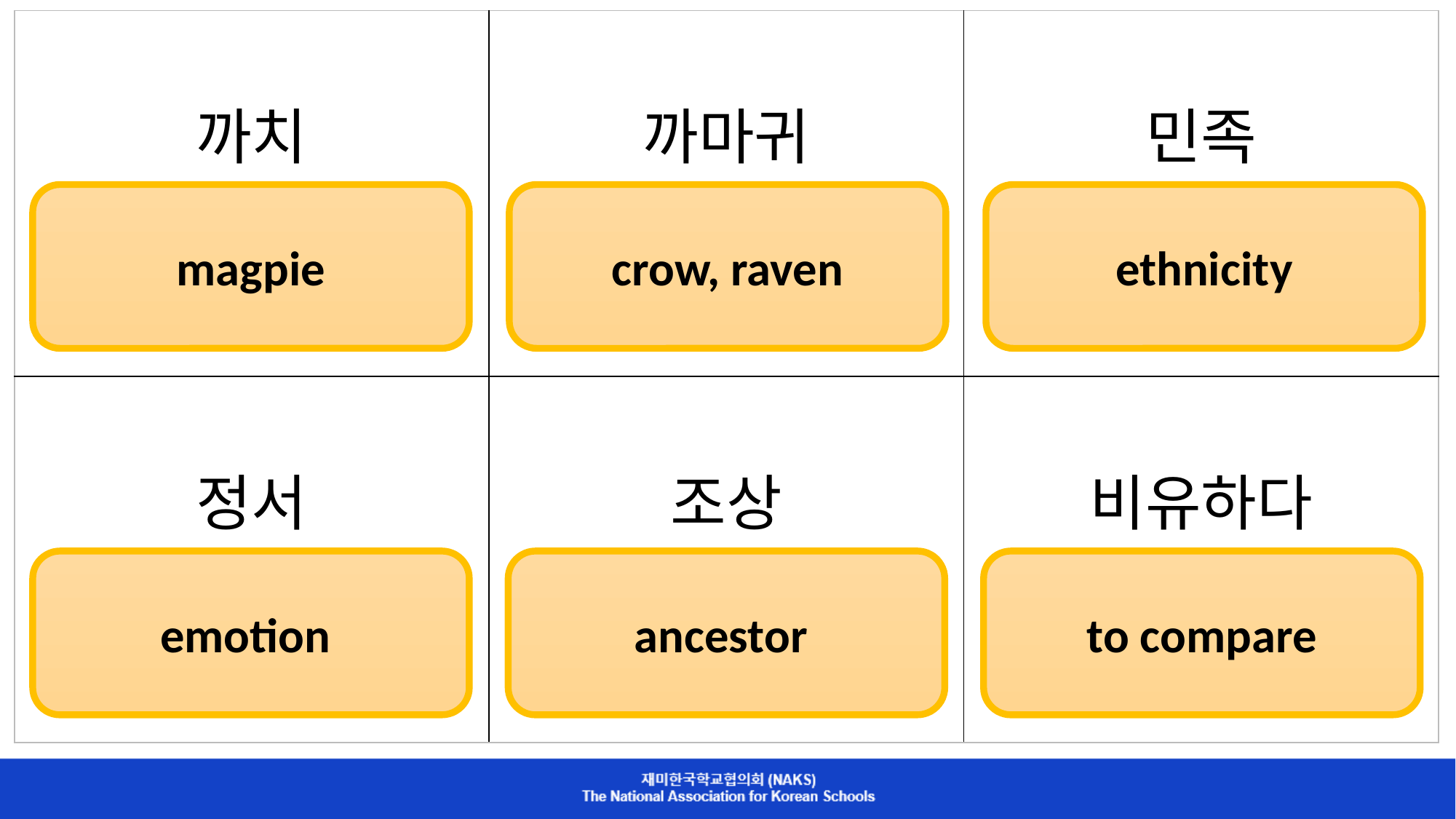

| 까치 | 까마귀 | 민족 |
| --- | --- | --- |
| 정서 | 조상 | 비유하다 |
magpie
crow, raven
ethnicity
emotion
ancestor
to compare